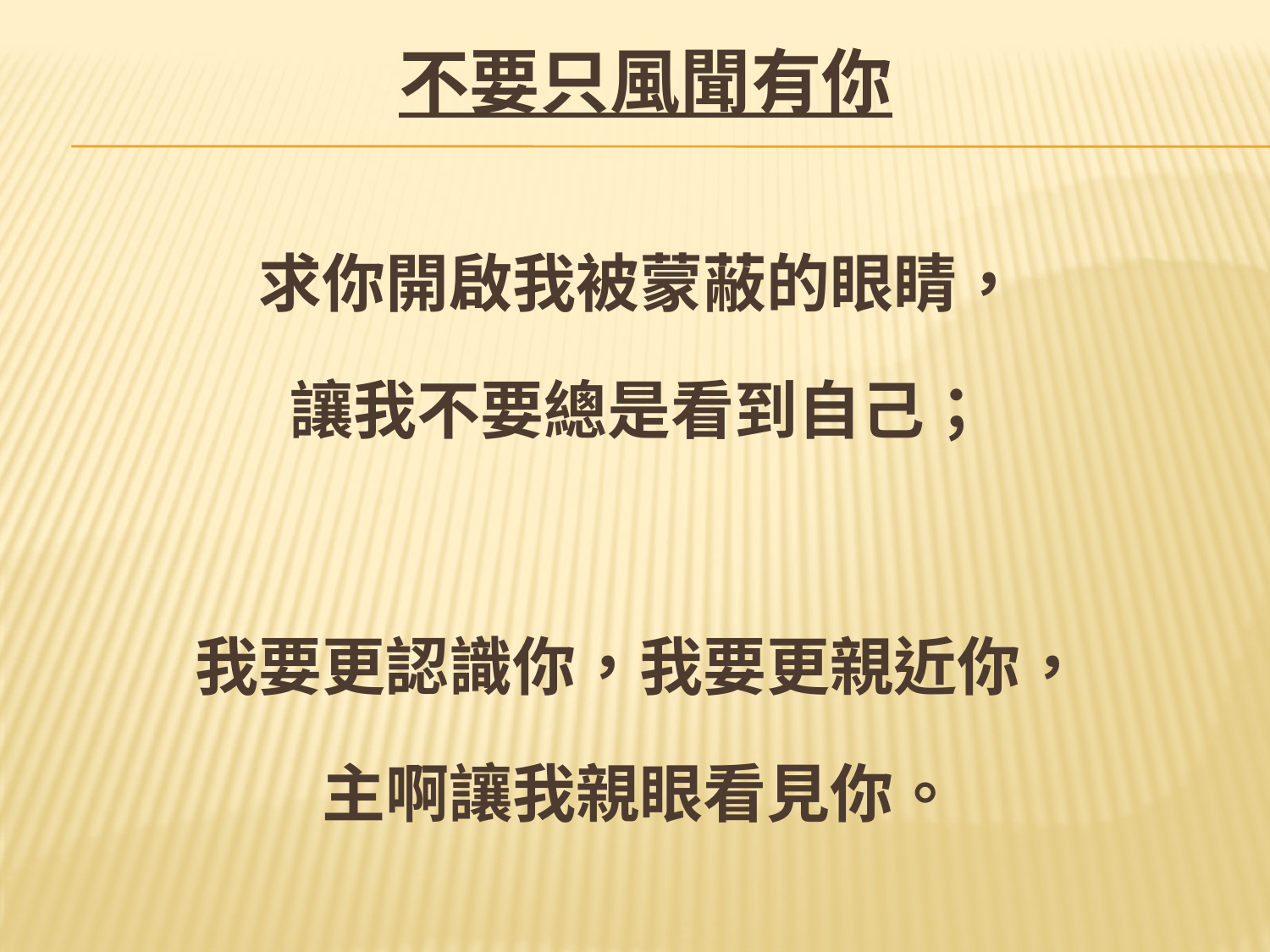

# 不要只風聞有你
求你開啟我被蒙蔽的眼睛，
讓我不要總是看到自己；

我要更認識你，我要更親近你，
主啊讓我親眼看見你。